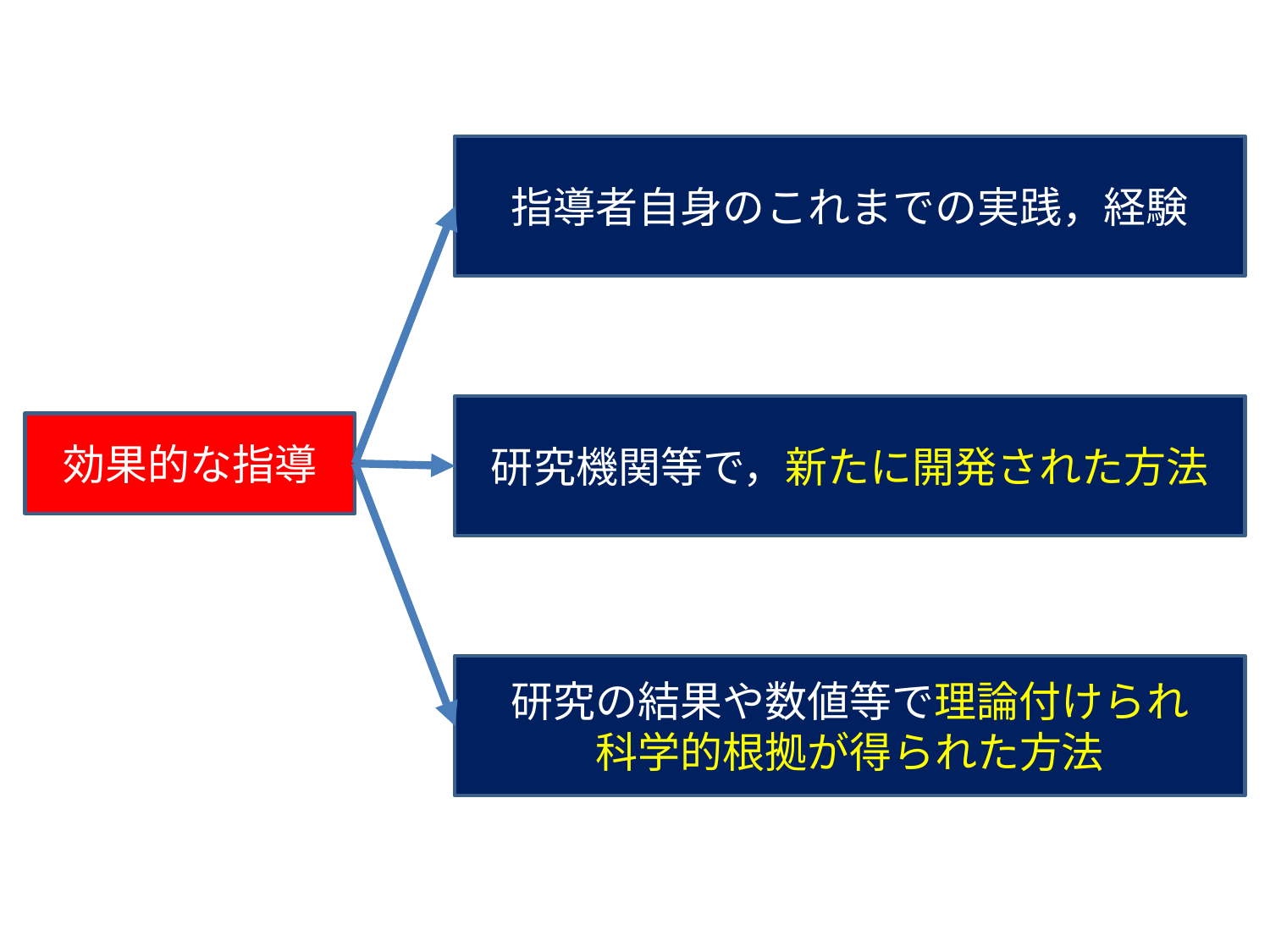

指導者自身のこれまでの実践，経験
研究機関等で，新たに開発された方法
効果的な指導
研究の結果や数値等で理論付けられ
科学的根拠が得られた方法